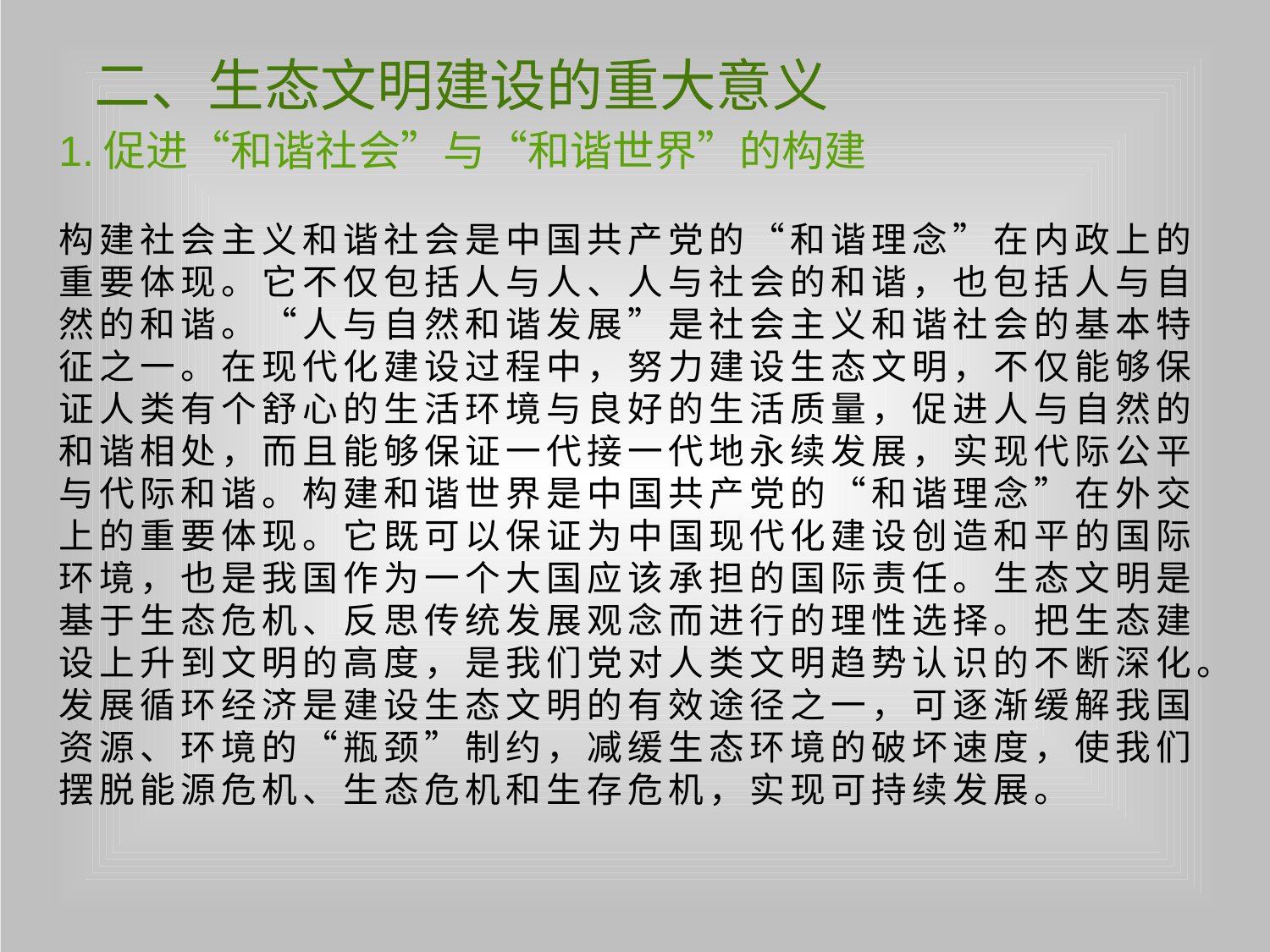

11.4
0
11.4
二、生态文明建设的重大意义
1.促进“和谐社会”与“和谐世界”的构建

构建社会主义和谐社会是中国共产党的“和谐理念”在内政上的重要体现。它不仅包括人与人、人与社会的和谐，也包括人与自然的和谐。“人与自然和谐发展”是社会主义和谐社会的基本特征之一。在现代化建设过程中，努力建设生态文明，不仅能够保证人类有个舒心的生活环境与良好的生活质量，促进人与自然的和谐相处，而且能够保证一代接一代地永续发展，实现代际公平与代际和谐。构建和谐世界是中国共产党的“和谐理念”在外交上的重要体现。它既可以保证为中国现代化建设创造和平的国际环境，也是我国作为一个大国应该承担的国际责任。生态文明是基于生态危机、反思传统发展观念而进行的理性选择。把生态建设上升到文明的高度，是我们党对人类文明趋势认识的不断深化。发展循环经济是建设生态文明的有效途径之一，可逐渐缓解我国资源、环境的“瓶颈”制约，减缓生态环境的破坏速度，使我们摆脱能源危机、生态危机和生存危机，实现可持续发展。